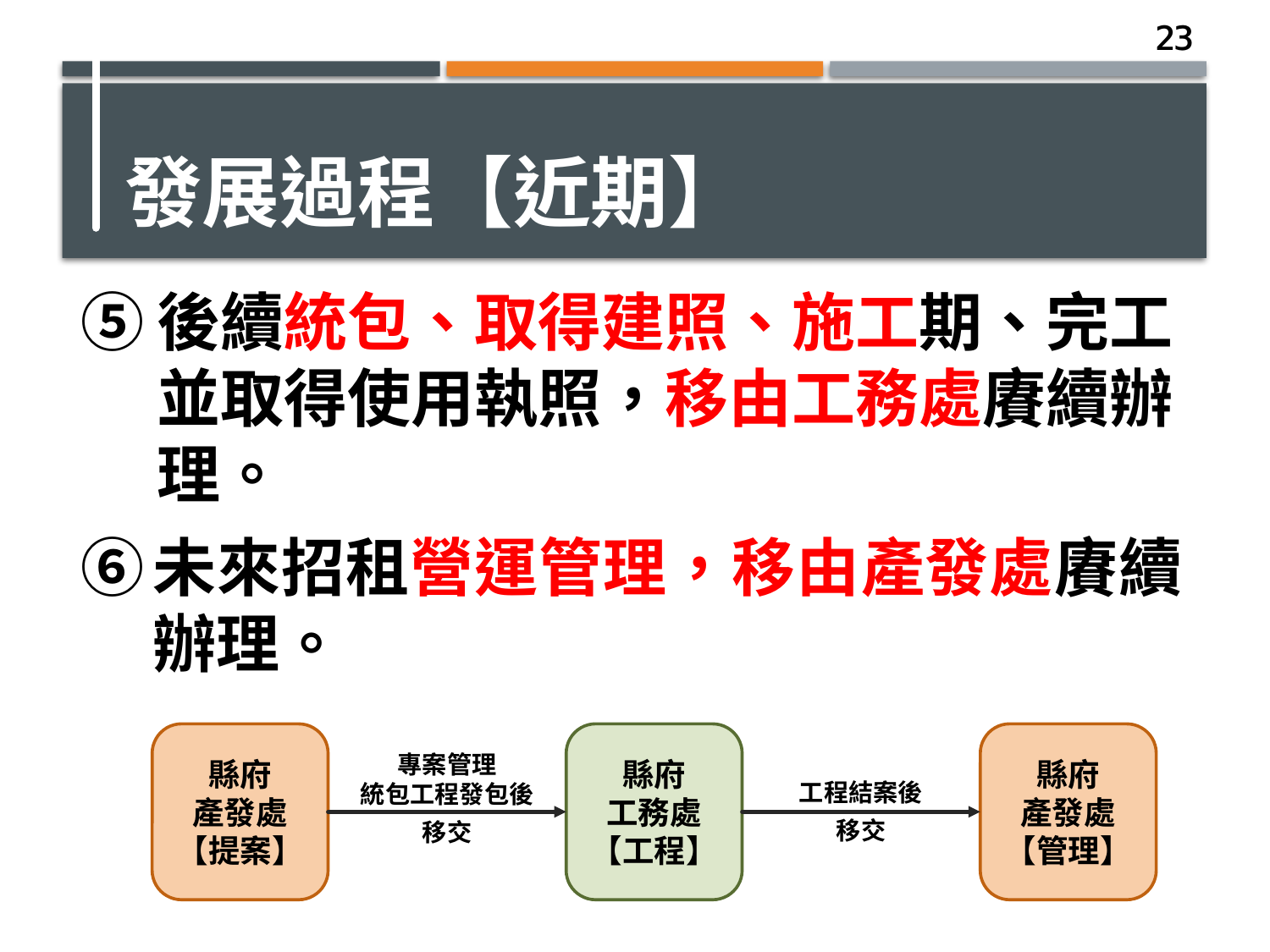

23
發展過程【近期】

後續統包、取得建照、施工期、完工並取得使用執照，移由工務處賡續辦理。
未來招租營運管理，移由產發處賡續辦理。
縣府
產發處
【提案】
縣府
工務處【工程】
縣府
產發處
【管理】
專案管理
統包工程發包後
移交
工程結案後
移交